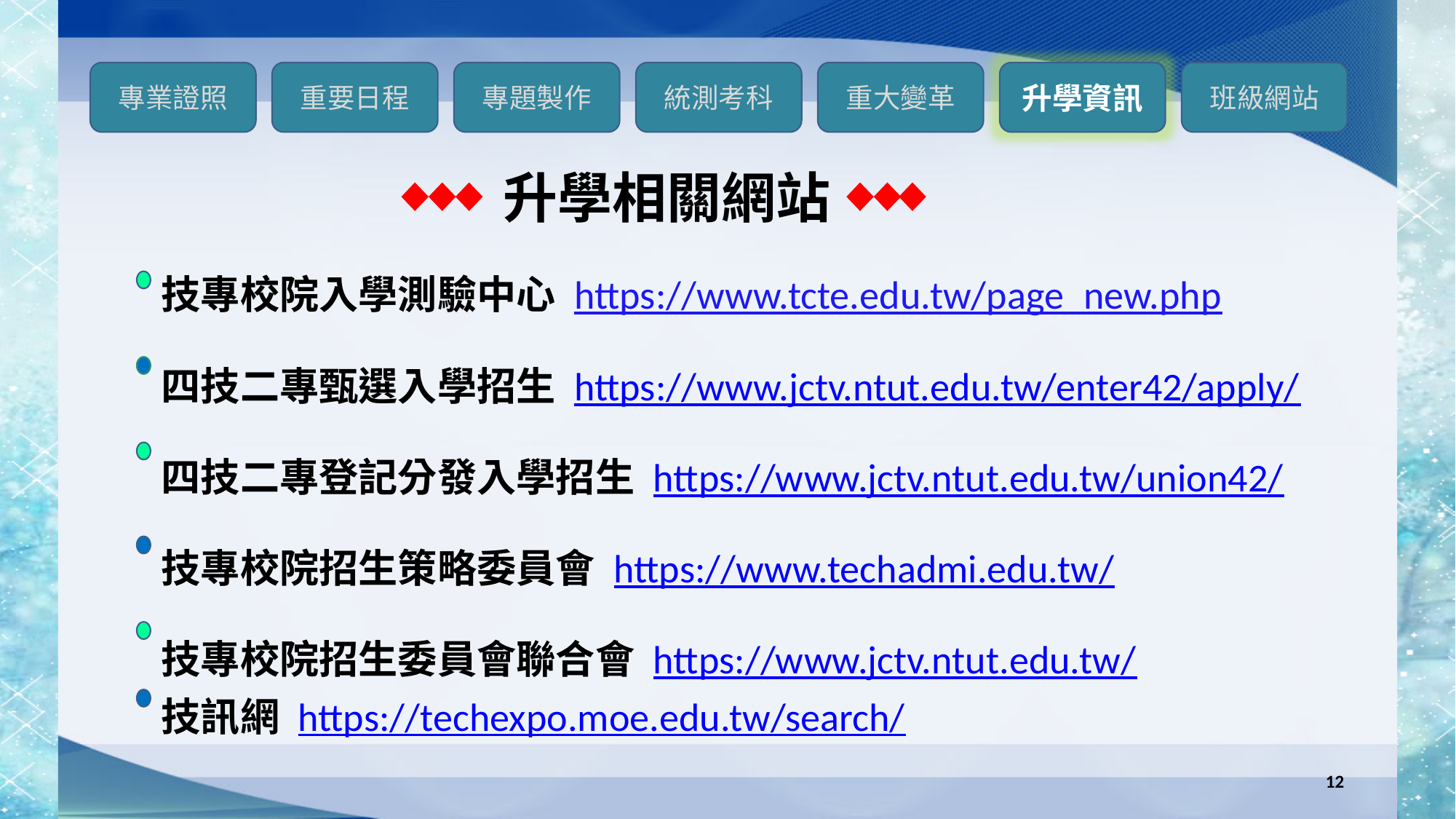

升學相關網站

技專校院入學測驗中心 https://www.tcte.edu.tw/page_new.php
四技二專甄選入學招生 https://www.jctv.ntut.edu.tw/enter42/apply/
四技二專登記分發入學招生 https://www.jctv.ntut.edu.tw/union42/
技專校院招生策略委員會 https://www.techadmi.edu.tw/
技專校院招生委員會聯合會 https://www.jctv.ntut.edu.tw/
技訊網 https://techexpo.moe.edu.tw/search/

12